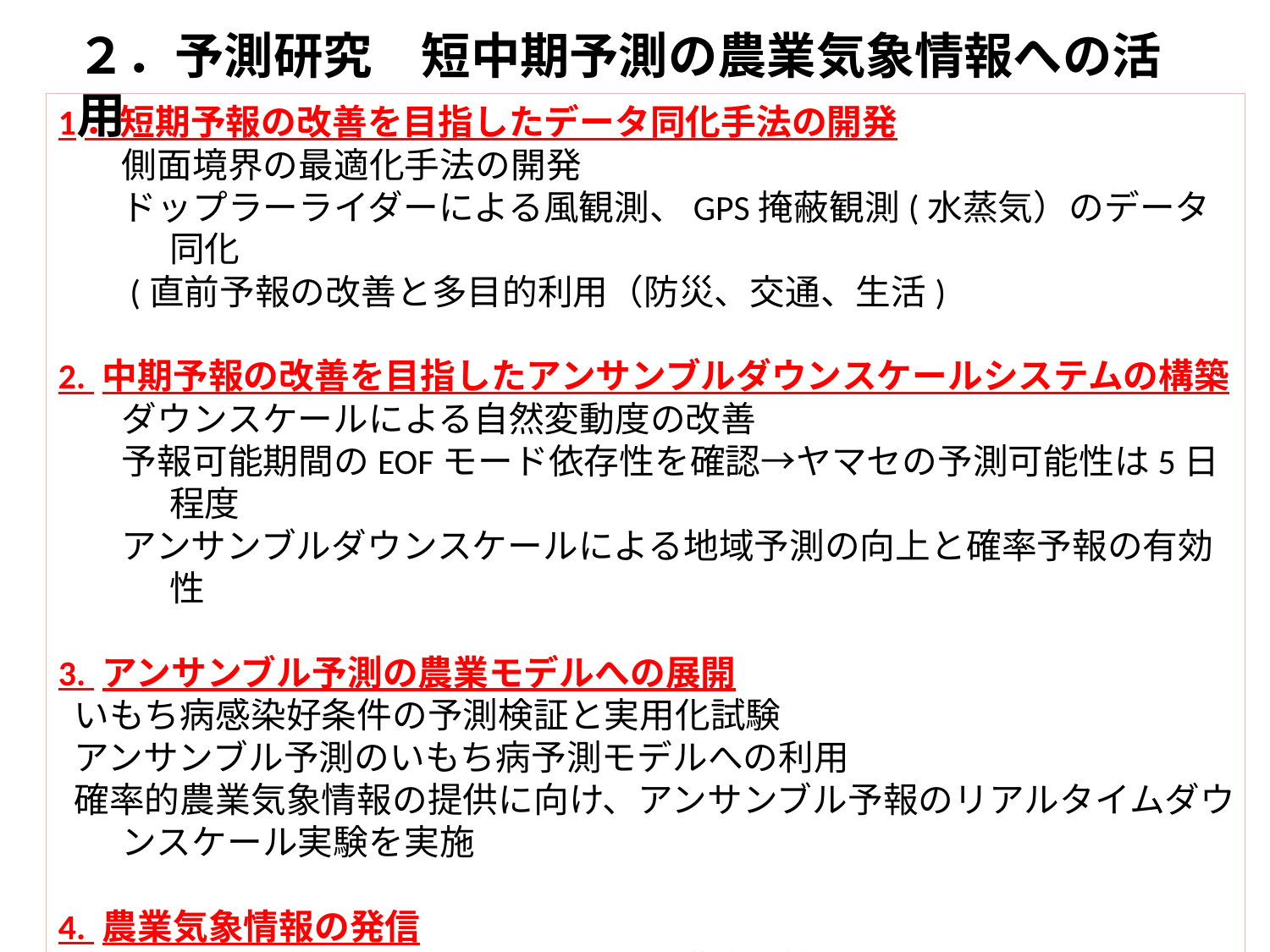

２．予測研究　短中期予測の農業気象情報への活用
1．短期予報の改善を目指したデータ同化手法の開発
側面境界の最適化手法の開発
ドップラーライダーによる風観測、GPS掩蔽観測(水蒸気）のデータ同化
 (直前予報の改善と多目的利用（防災、交通、生活)

2. 中期予報の改善を目指したアンサンブルダウンスケールシステムの構築
ダウンスケールによる自然変動度の改善
予報可能期間のEOFモード依存性を確認→ヤマセの予測可能性は5日程度
アンサンブルダウンスケールによる地域予測の向上と確率予報の有効性

3. アンサンブル予測の農業モデルへの展開
いもち病感染好条件の予測検証と実用化試験
アンサンブル予測のいもち病予測モデルへの利用
確率的農業気象情報の提供に向け、アンサンブル予報のリアルタイムダウンスケール実験を実施

4. 農業気象情報の発信
高温低温警戒情報・胴割れ注意報・収穫適期情報を発信
双方向の情報交換により、ニーズ把握と利用者インターフェースの改良